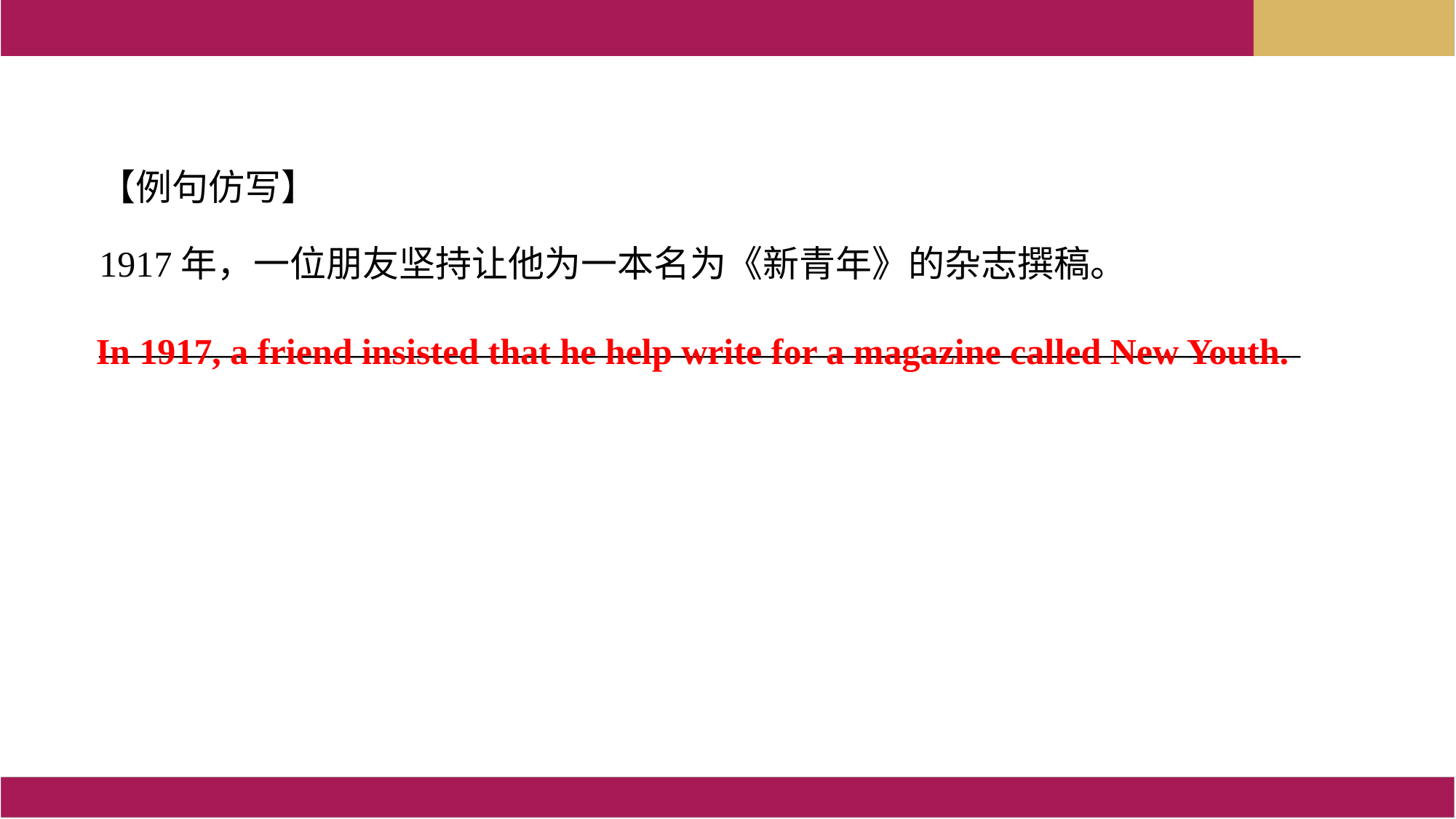

【例句仿写】
1917年，一位朋友坚持让他为一本名为《新青年》的杂志撰稿。
__________________________________________________________________
In 1917, a friend insisted that he help write for a magazine called New Youth.